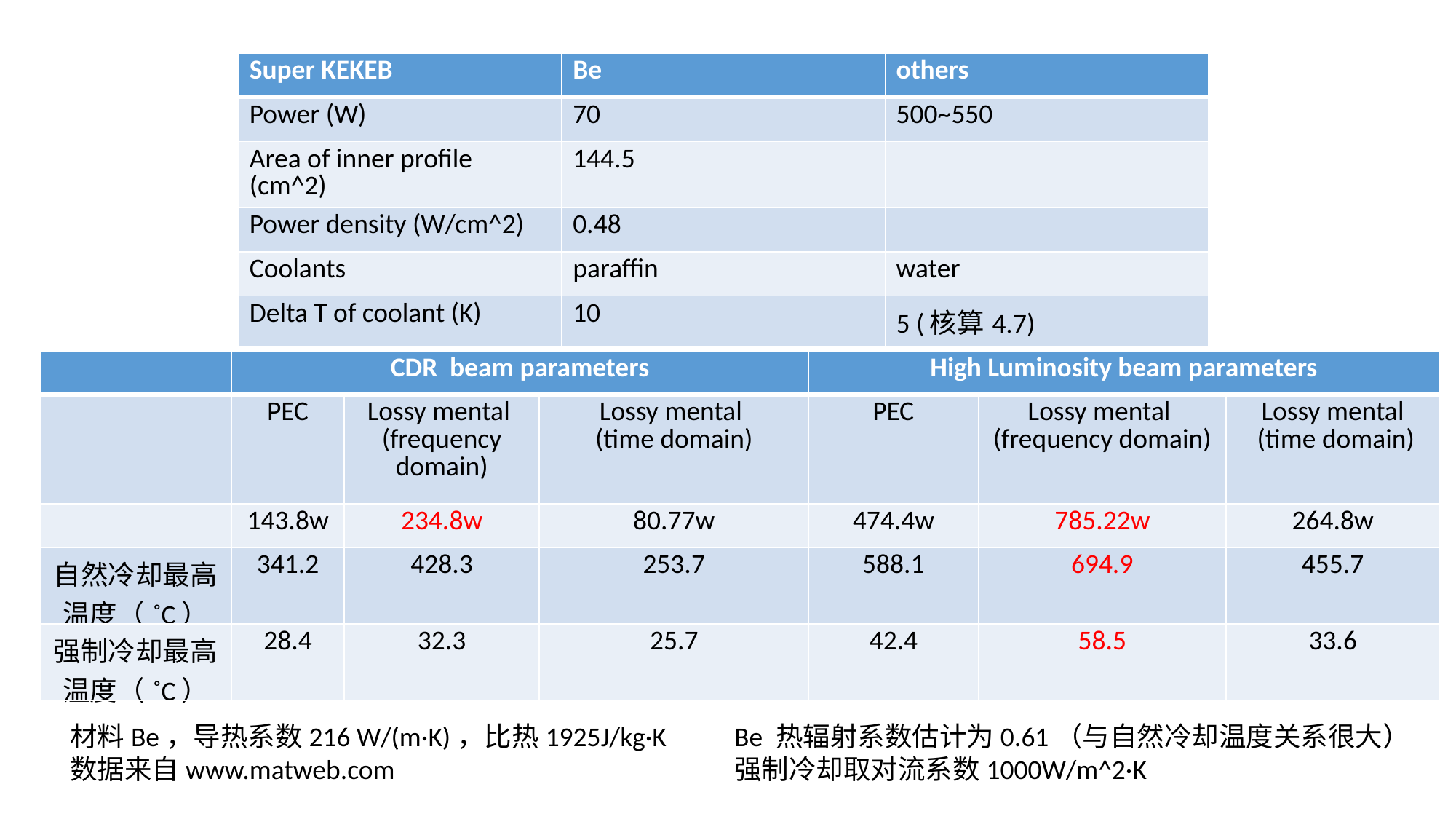

| Super KEKEB | Be | others |
| --- | --- | --- |
| Power (W) | 70 | 500~550 |
| Area of inner profile (cm^2) | 144.5 |  |
| Power density (W/cm^2) | 0.48 |  |
| Coolants | paraffin | water |
| Delta T of coolant (K) | 10 | 5 (核算4.7) |
|  | CDR beam parameters |  |  | High Luminosity beam parameters |  |  |
| --- | --- | --- | --- | --- | --- | --- |
|  | PEC | Lossy mental (frequency domain) | Lossy mental (time domain) | PEC | Lossy mental (frequency domain) | Lossy mental (time domain) |
|  | 143.8w | 234.8w | 80.77w | 474.4w | 785.22w | 264.8w |
| 自然冷却最高温度（˚C） | 341.2 | 428.3 | 253.7 | 588.1 | 694.9 | 455.7 |
| 强制冷却最高温度（˚C） | 28.4 | 32.3 | 25.7 | 42.4 | 58.5 | 33.6 |
材料Be，导热系数216 W/(m·K)，比热1925J/kg·K
数据来自www.matweb.com
Be 热辐射系数估计为0.61（与自然冷却温度关系很大）
强制冷却取对流系数1000W/m^2·K